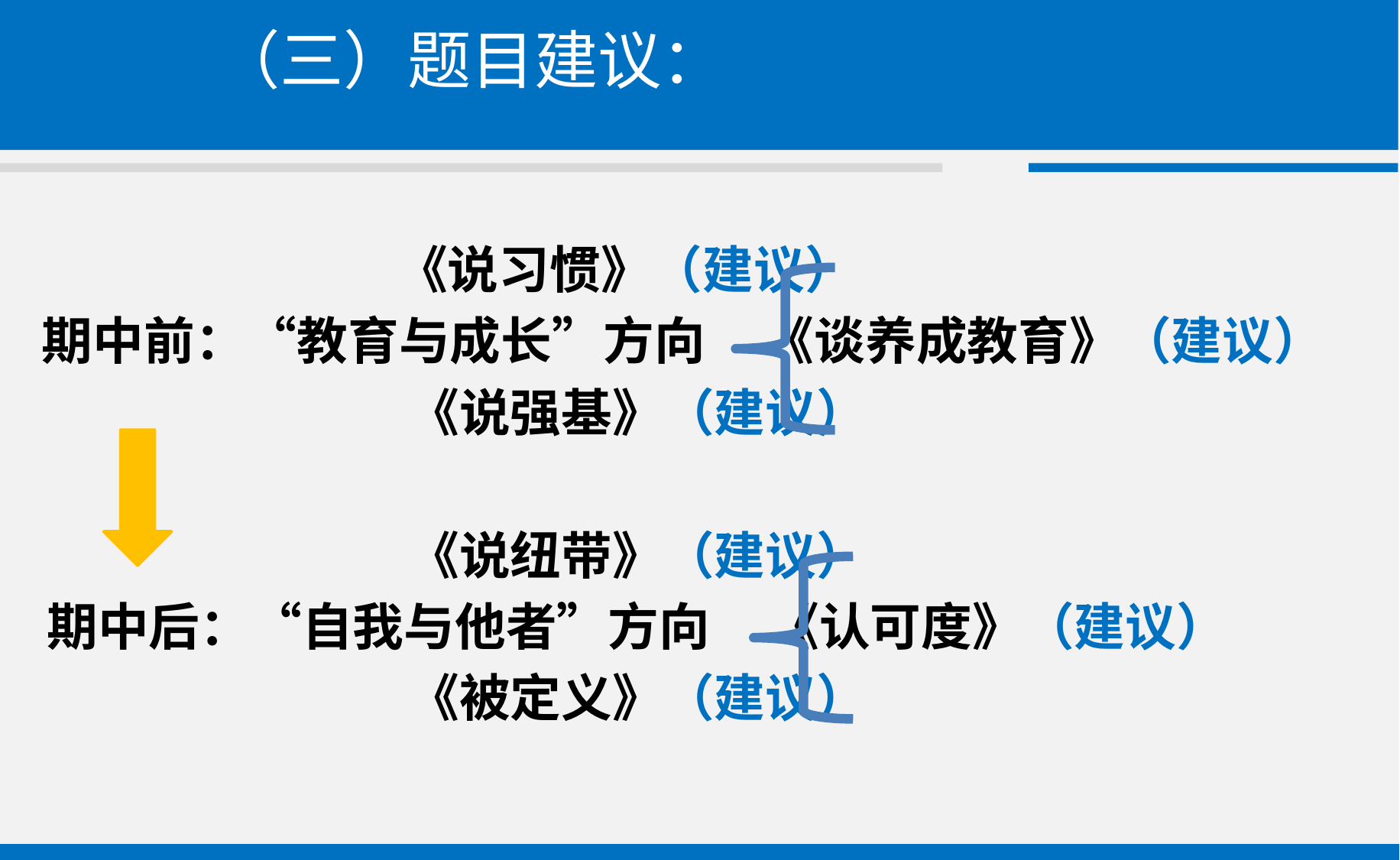

（三）题目建议：

                                     《说习惯》（建议）
  期中前：“教育与成长”方向     《谈养成教育》（建议）
                                 《说强基》（建议）

                                 《说纽带》（建议）
  期中后：“自我与他者”方向     《认可度》（建议）
                                 《被定义》（建议）